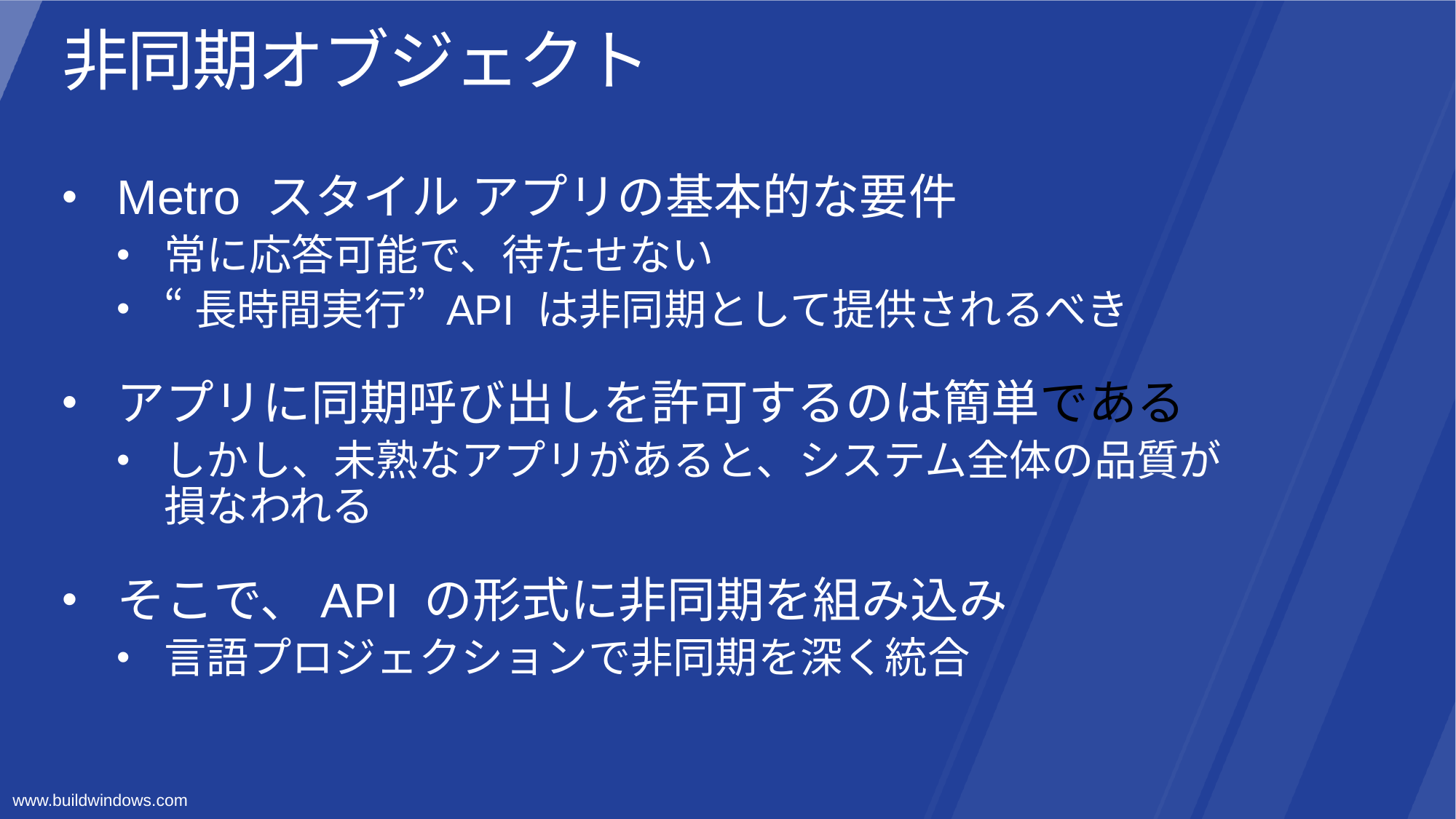

# 非同期オブジェクト
Metro スタイル アプリの基本的な要件
常に応答可能で、待たせない
“長時間実行” API は非同期として提供されるべき

アプリに同期呼び出しを許可するのは簡単である
しかし、未熟なアプリがあると、システム全体の品質が
損なわれる

そこで、API の形式に非同期を組み込み
言語プロジェクションで非同期を深く統合